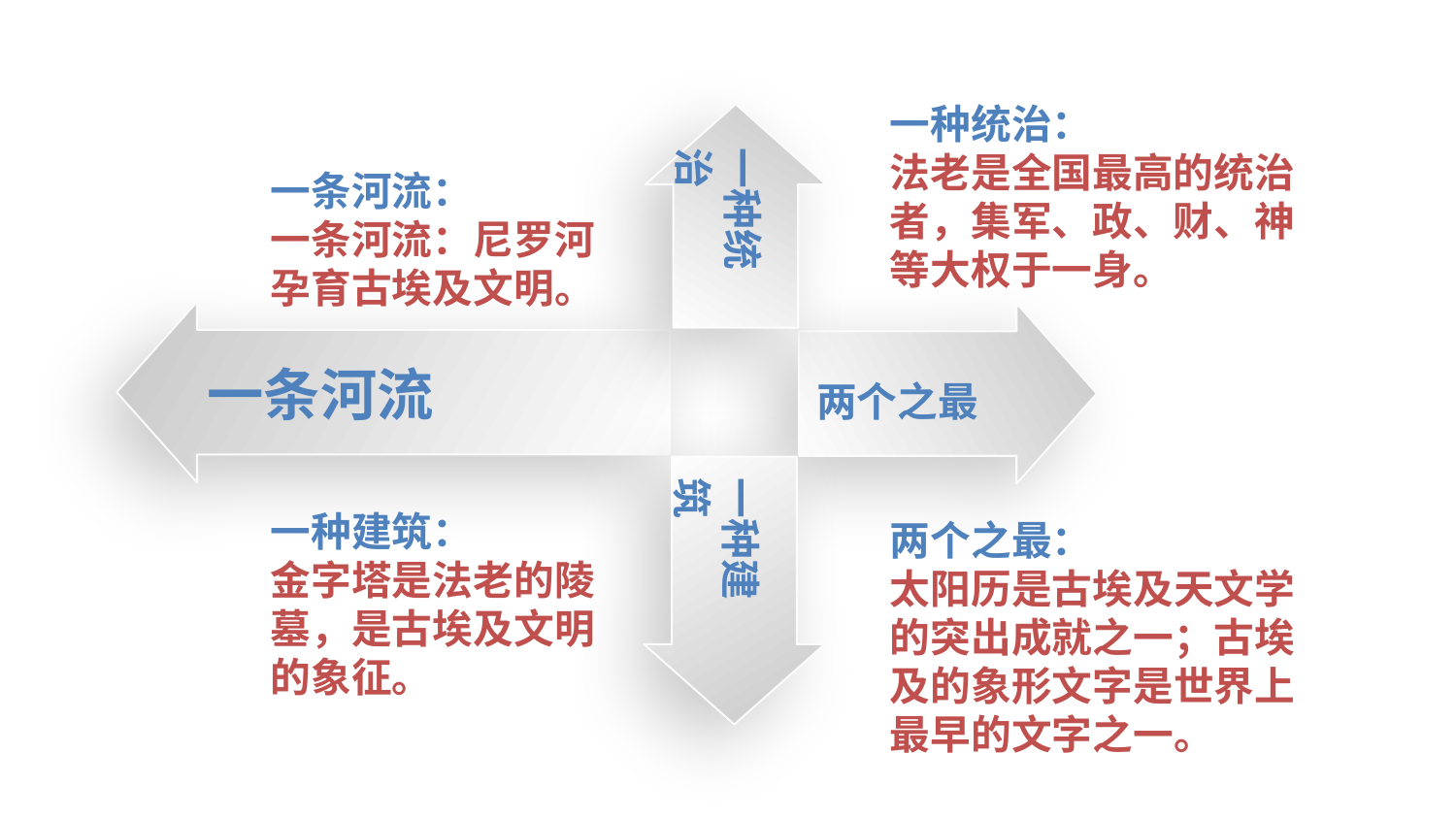

一种统治：
法老是全国最高的统治者，集军、政、财、神等大权于一身。

一种统治
一条河流：
一条河流：尼罗河孕育古埃及文明。

一条河流
两个之最
一种建筑
一种建筑：
金字塔是法老的陵墓，是古埃及文明的象征。

两个之最：
太阳历是古埃及天文学的突出成就之一；古埃及的象形文字是世界上最早的文字之一。